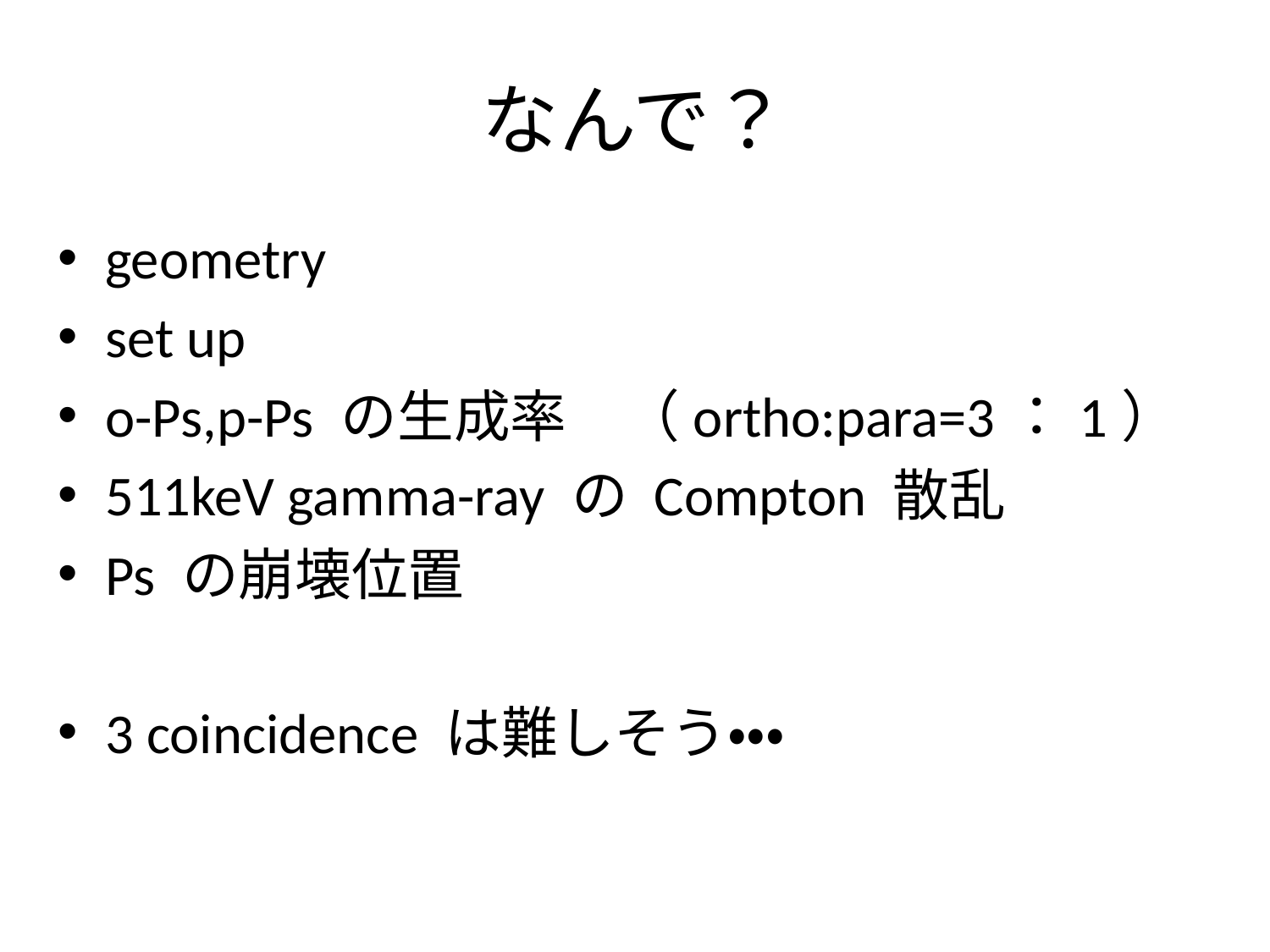

# なんで？
geometry
set up
o-Ps,p-Ps の生成率　（ortho:para=3：1）
511keV gamma-ray の Compton 散乱
Ps の崩壊位置

3 coincidence は難しそう・・・